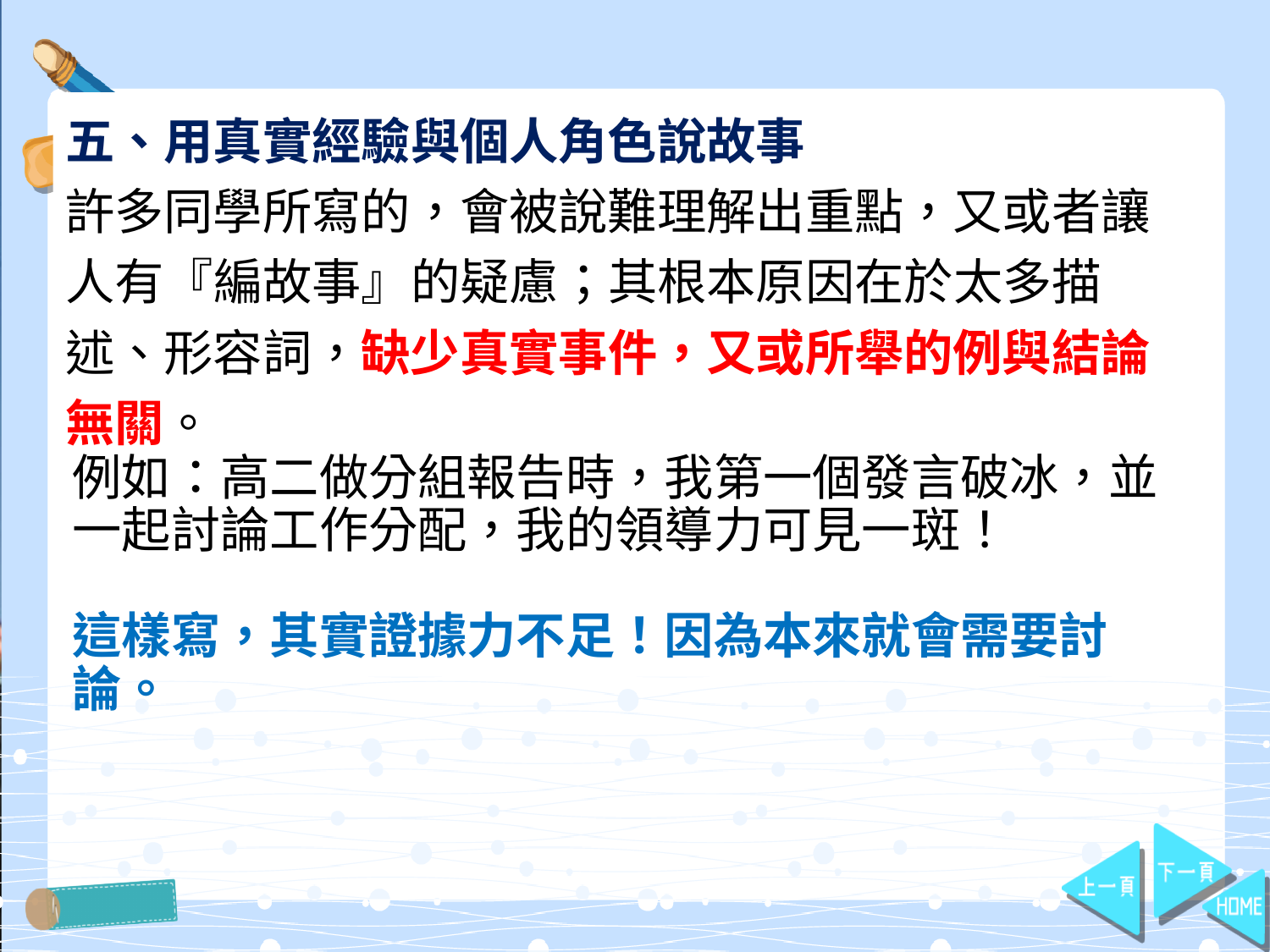

五、用真實經驗與個人角色說故事
許多同學所寫的，會被說難理解出重點，又或者讓人有『編故事』的疑慮；其根本原因在於太多描述、形容詞，缺少真實事件，又或所舉的例與結論無關。
例如：高二做分組報告時，我第一個發言破冰，並一起討論工作分配，我的領導力可見一斑！

這樣寫，其實證據力不足！因為本來就會需要討論。